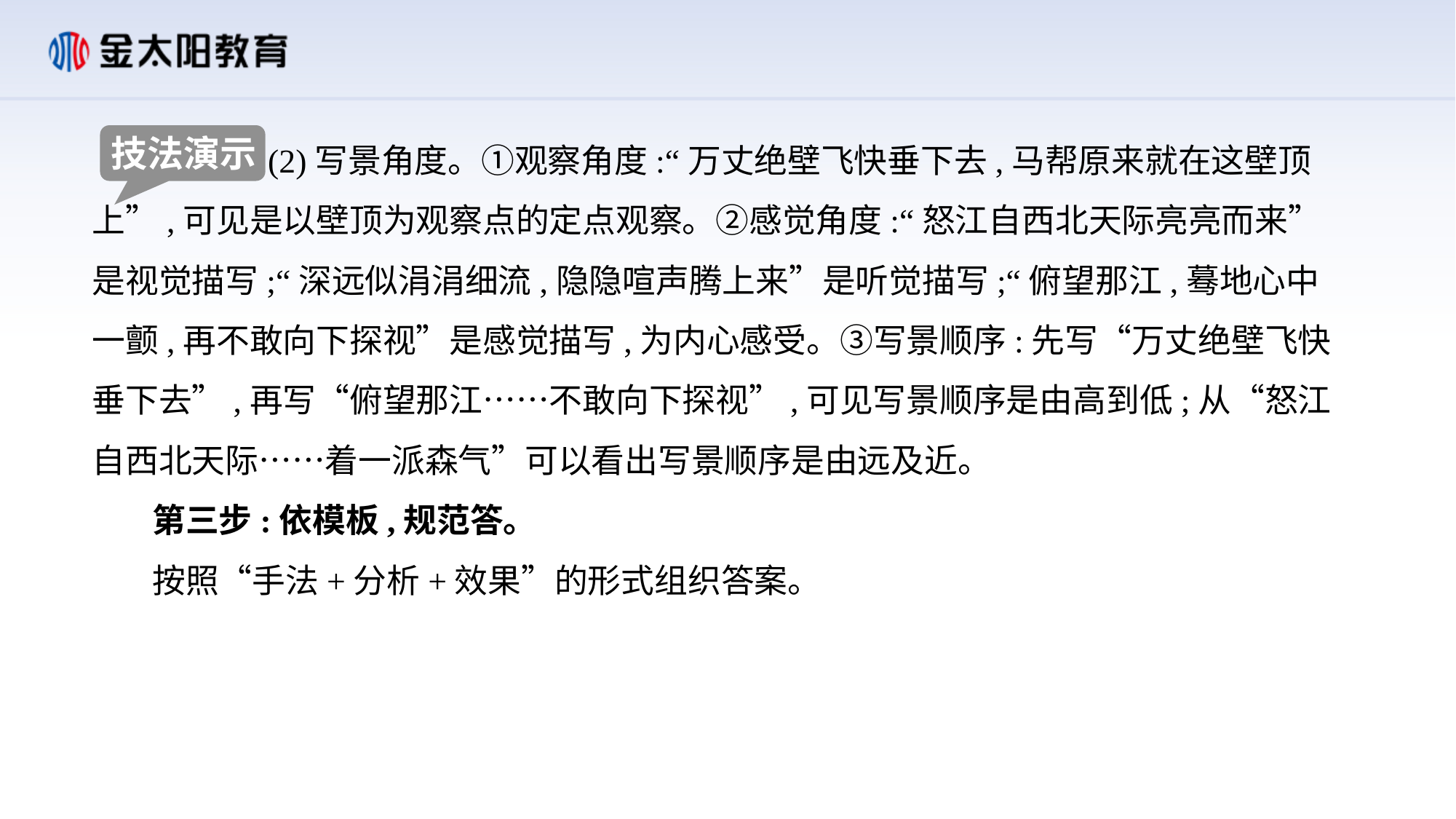

(2)写景角度。①观察角度:“万丈绝壁飞快垂下去,马帮原来就在这壁顶上”,可见是以壁顶为观察点的定点观察。②感觉角度:“怒江自西北天际亮亮而来”是视觉描写;“深远似涓涓细流,隐隐喧声腾上来”是听觉描写;“俯望那江,蓦地心中一颤,再不敢向下探视”是感觉描写,为内心感受。③写景顺序:先写“万丈绝壁飞快垂下去”,再写“俯望那江……不敢向下探视”,可见写景顺序是由高到低;从“怒江自西北天际……着一派森气”可以看出写景顺序是由远及近。
       第三步:依模板,规范答。
       按照“手法+分析+效果”的形式组织答案。